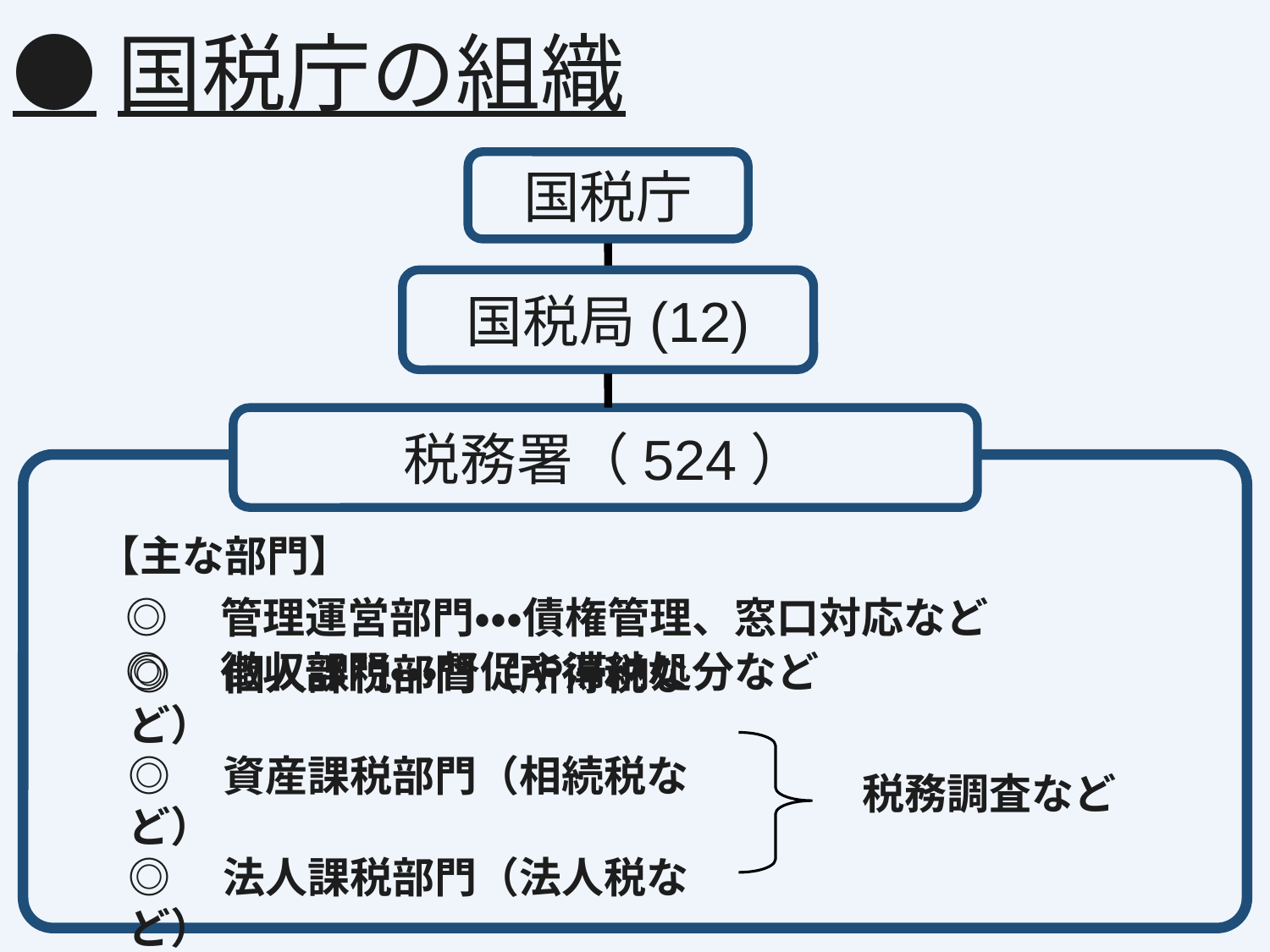

●国税庁の組織
国税庁

国税局(12)

税務署（524）

【主な部門】
◎　管理運営部門・・・債権管理、窓口対応など
◎　徴収部門・・・督促や滞納処分など
◎　個人課税部門（所得税など）
◎　資産課税部門（相続税など）
◎　法人課税部門（法人税など）

税務調査など